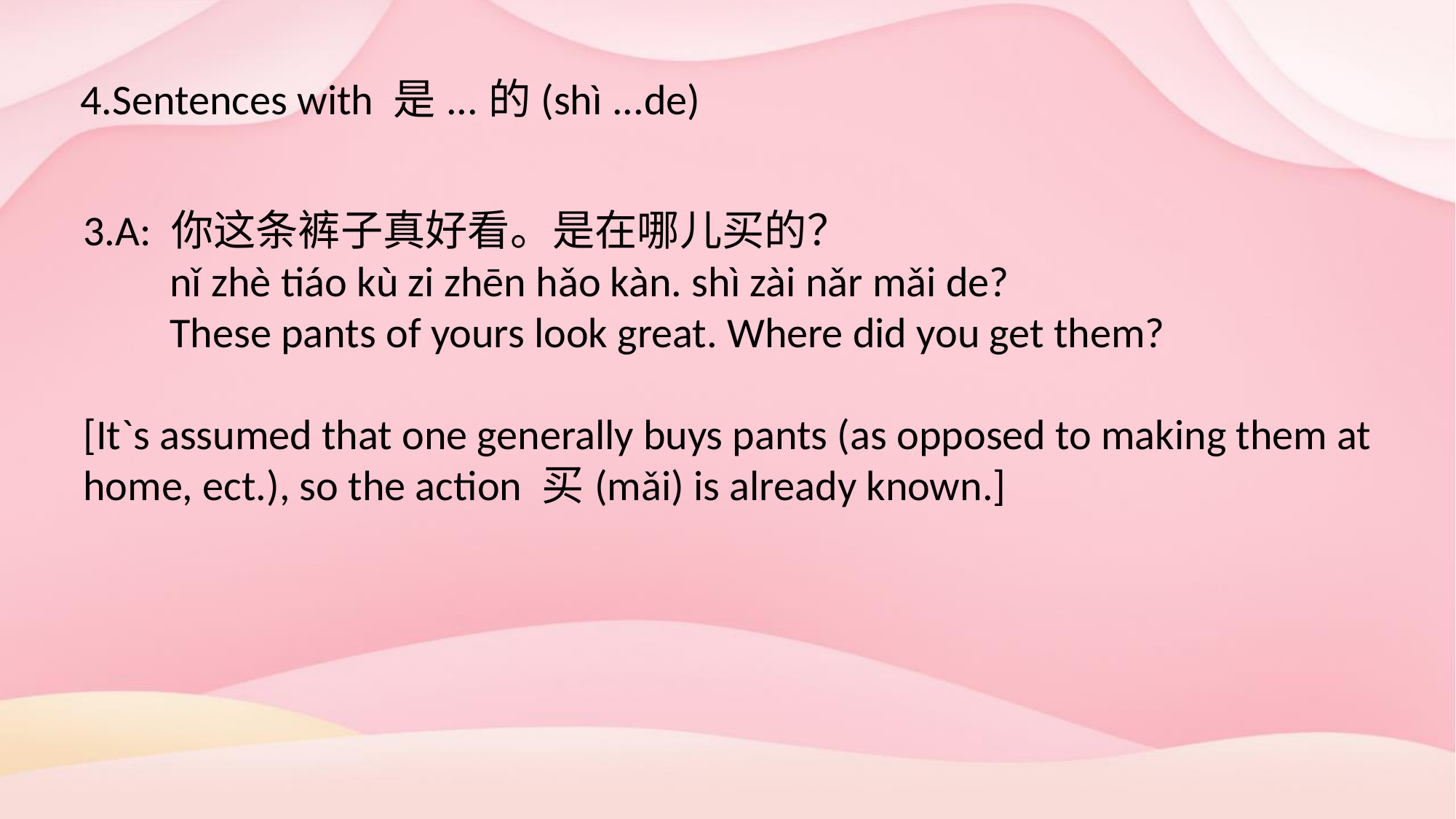

4.Sentences with 是...的(shì ...de)
3.A: 你这条裤子真好看。是在哪儿买的？
         nǐ zhè tiáo kù zi zhēn hǎo kàn. shì zài nǎr mǎi de?
         These pants of yours look great. Where did you get them?

[It`s assumed that one generally buys pants (as opposed to making them at home, ect.), so the action 买(mǎi) is already known.]